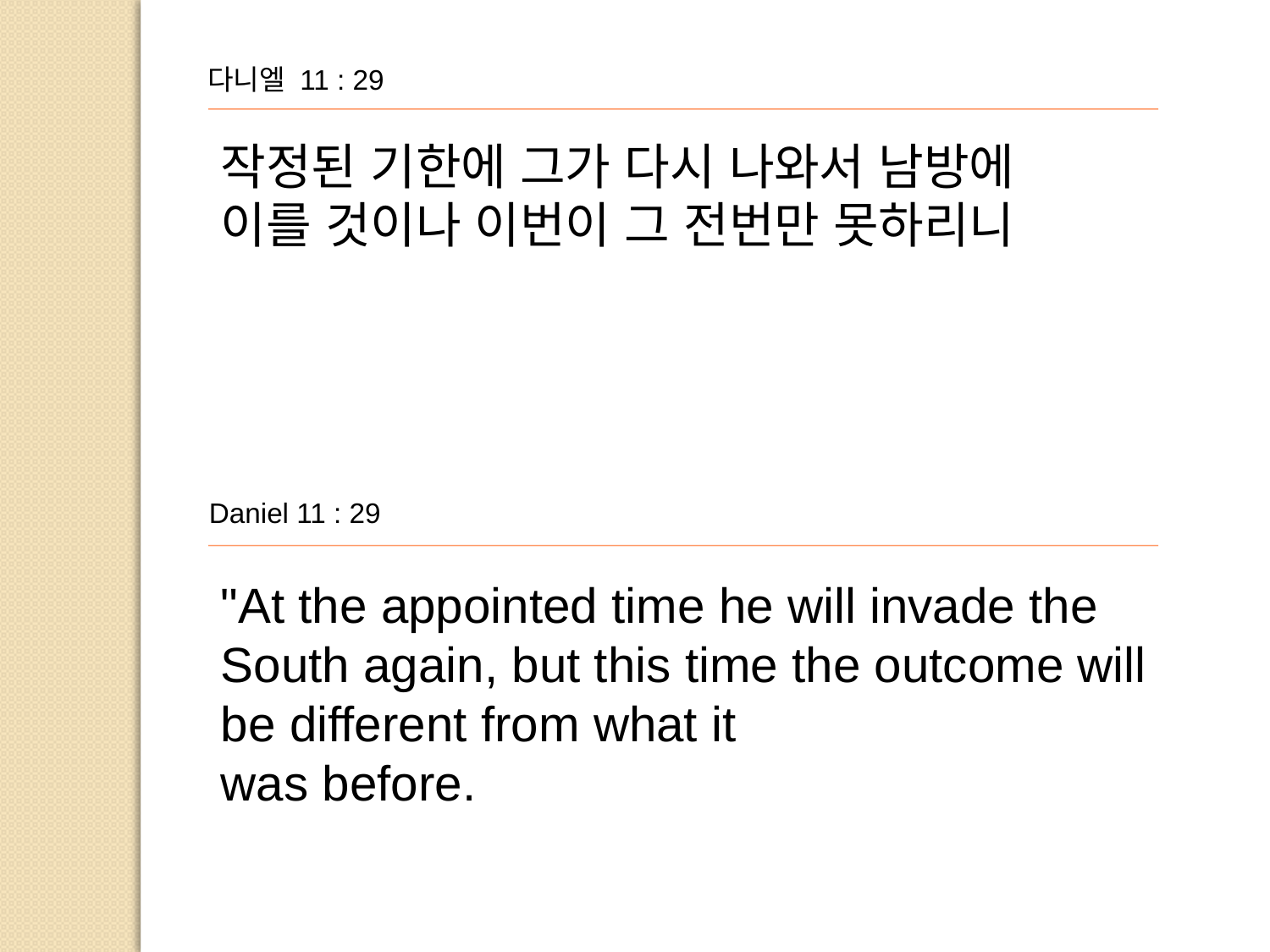

다니엘 11 : 29

작정된 기한에 그가 다시 나와서 남방에
이를 것이나 이번이 그 전번만 못하리니
Daniel 11 : 29

"At the appointed time he will invade the South again, but this time the outcome will be different from what it
was before.